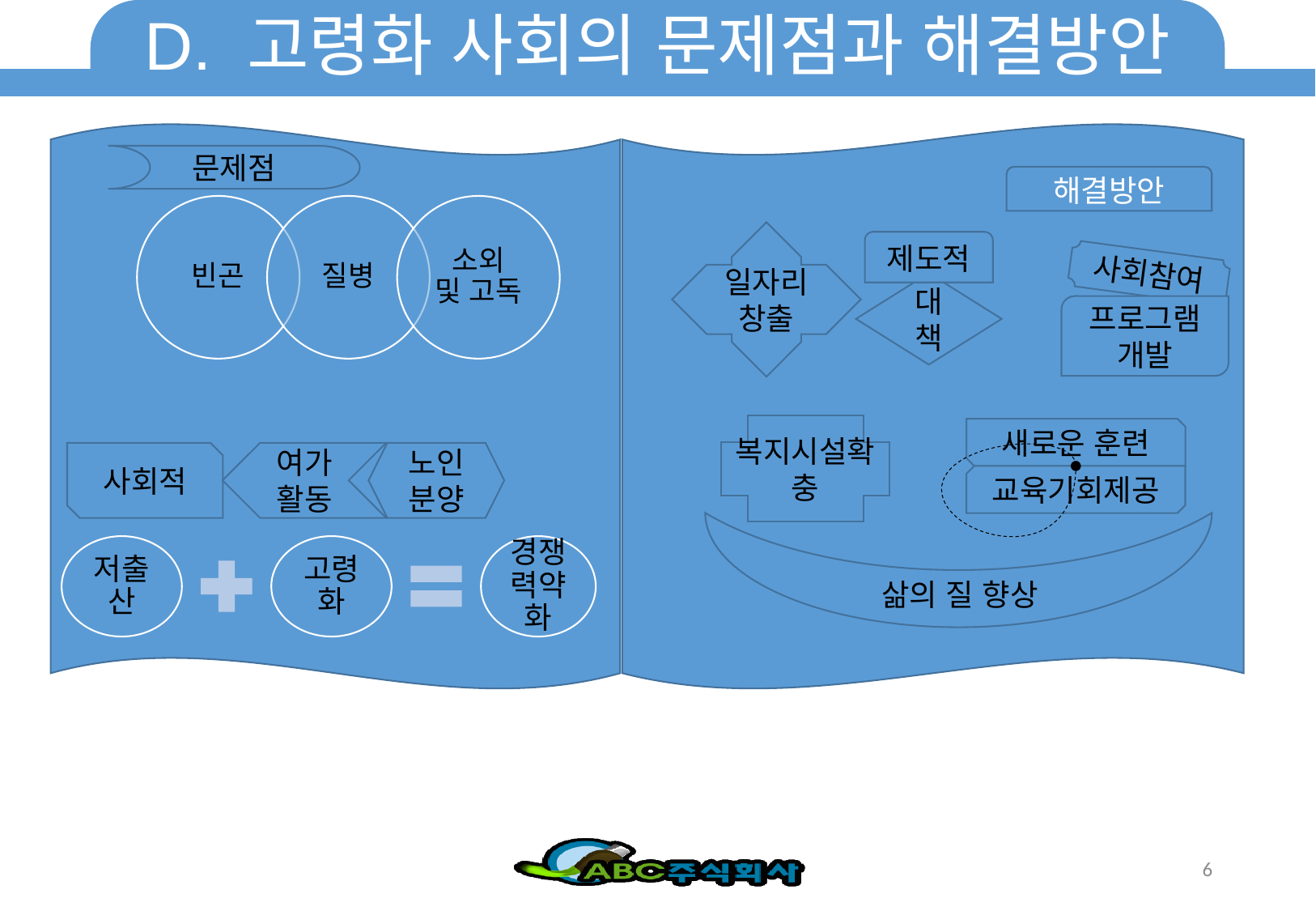

# D. 고령화 사회의 문제점과 해결방안

문제점
빈곤
질병
소외
및 고독
사회적
노인분양
여가활동

해결방안
일자리창출
제도적
사회참여
대책
프로그램
개발

복지시설확충
새로운 훈련
교육기회제공
삶의 질 향상
저출산

고령화

경쟁력약화
6